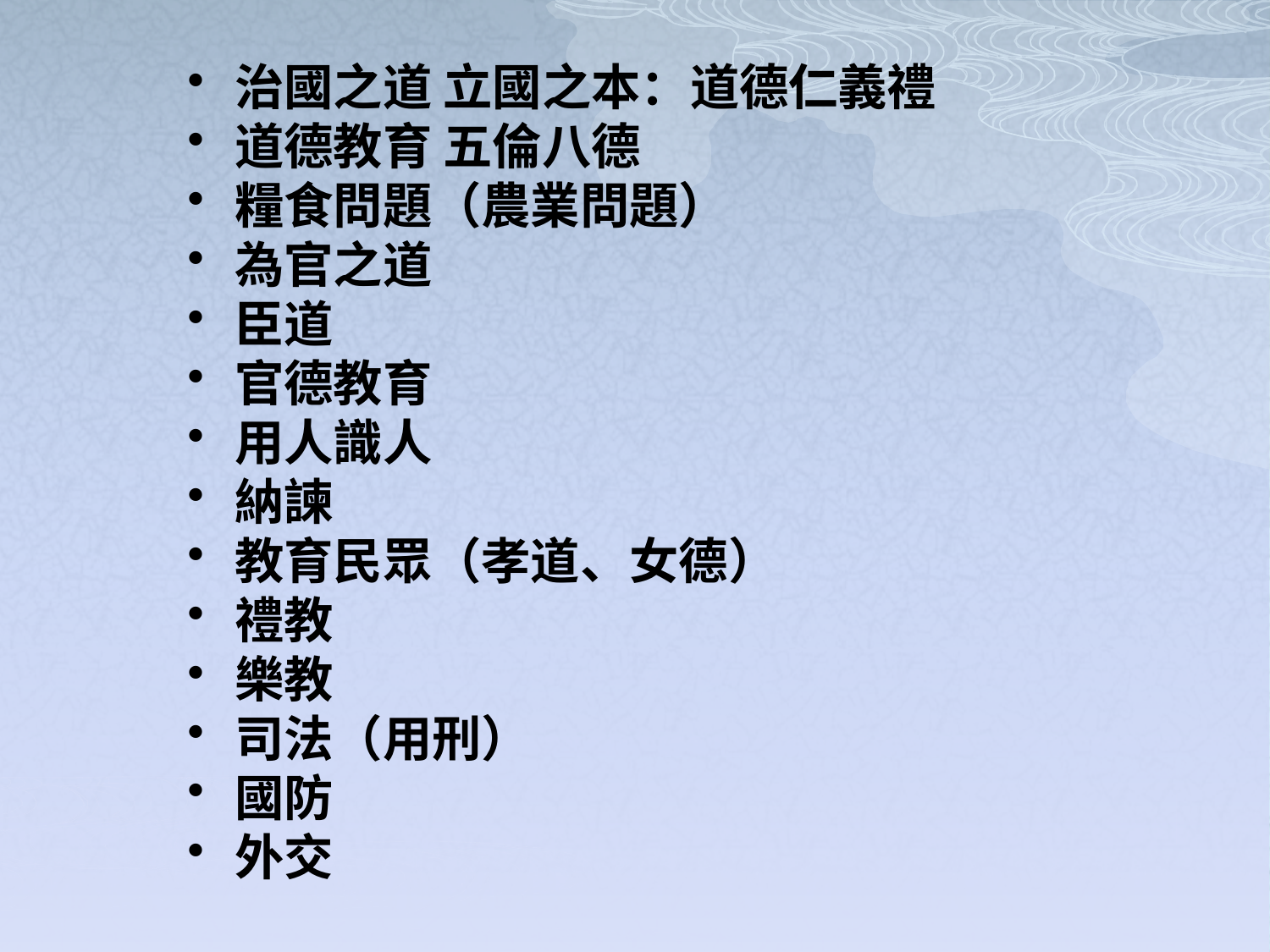

治國之道 立國之本：道德仁義禮
道德教育 五倫八德
糧食問題（農業問題）
為官之道
臣道
官德教育
用人識人
納諫
教育民眾（孝道、女德）
禮教
樂教
司法（用刑）
國防
外交